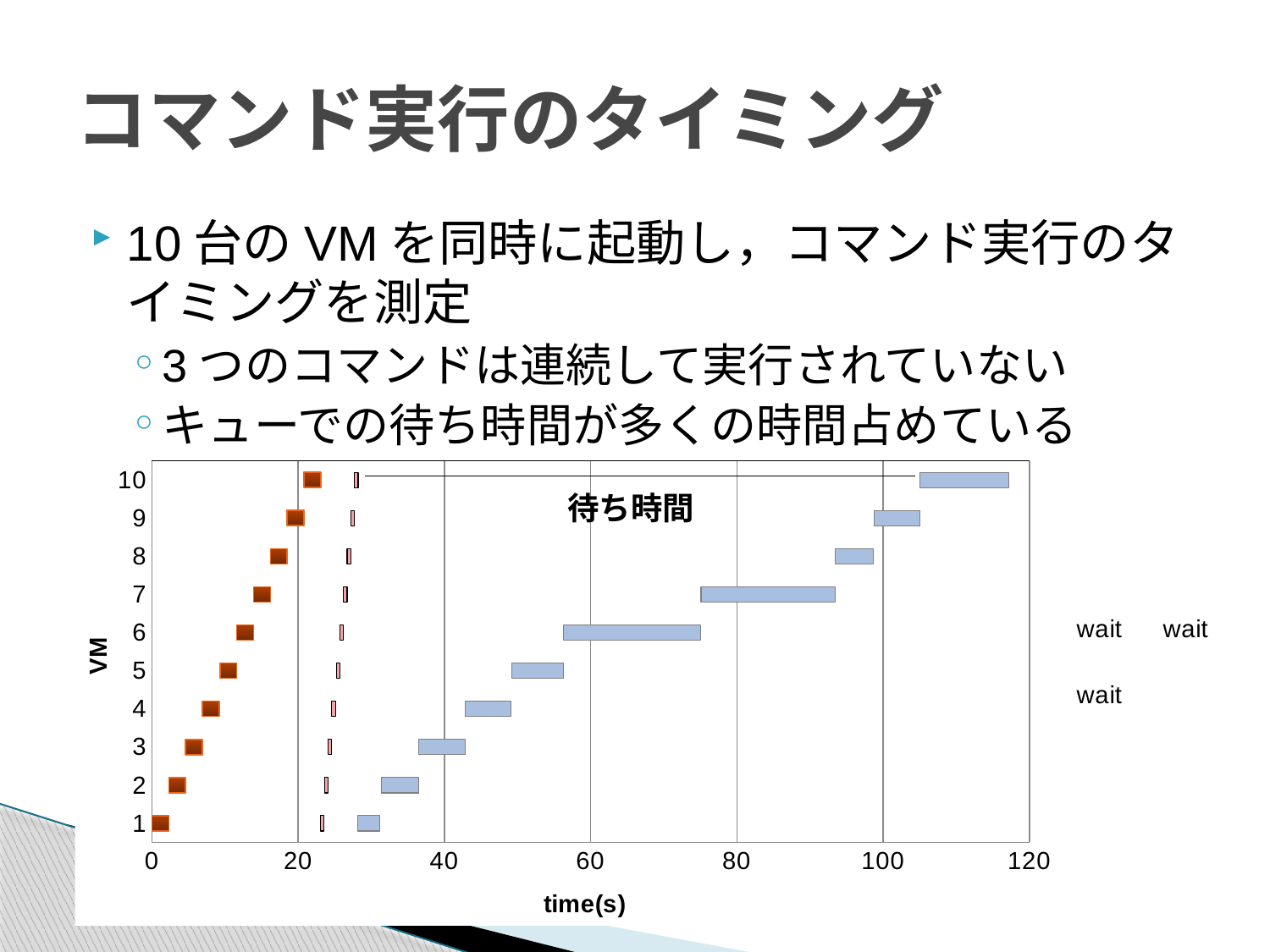

# コマンド実行のタイミング
10台のVMを同時に起動し，コマンド実行のタイミングを測定
3つのコマンドは連続して実行されていない
キューでの待ち時間が多くの時間占めている

### Chart

| Category |  |  |  |  |  |  |
|---|---|---|---|---|---|---|
| 1 | 0.0 | 2.3 | 20.7 | 0.5 | 4.6 | 3.1 |
| 2 | 2.3 | 2.3 | 19.0 | 0.5 | 7.3 | 5.1 |
| 3 | 4.6 | 2.3 | 17.2 | 0.5 | 11.9 | 6.3 |
| 4 | 6.9 | 2.3 | 15.4 | 0.5 | 17.7 | 6.3 |
| 5 | 9.3 | 2.3 | 13.6 | 0.5 | 23.5 | 7.1 |
| 6 | 11.6 | 2.3 | 11.8 | 0.5 | 30.1 | 18.7 |
| 7 | 13.9 | 2.3 | 10.0 | 0.5 | 48.4 | 18.3 |
| 8 | 16.2 | 2.3 | 8.2 | 0.5 | 66.2 | 5.3 |
| 9 | 18.5 | 2.3 | 6.4 | 0.5 | 71.1 | 6.2 |
| 10 | 20.8 | 2.3 | 4.6 | 0.5 | 76.8 | 12.2 |
待ち時間